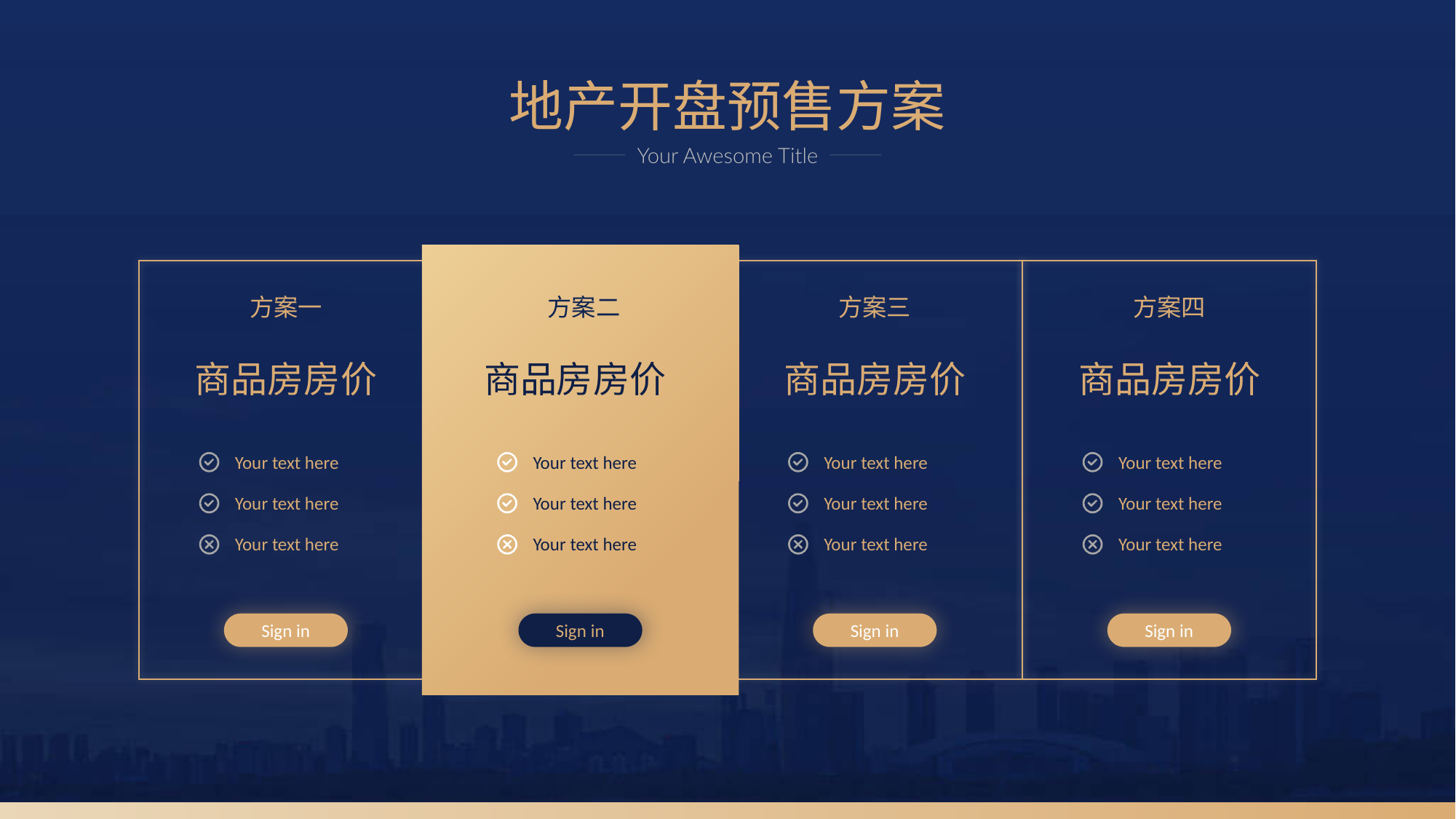

地产开盘预售方案
Your Awesome Title

方案一
方案二
方案三
方案四
商品房房价
商品房房价
商品房房价
商品房房价
Your text here

Your text here

Your text here

Your text here

Your text here

Your text here

Your text here

Your text here

Your text here

Your text here

Your text here

Your text here

Sign in
Sign in
Sign in
Sign in